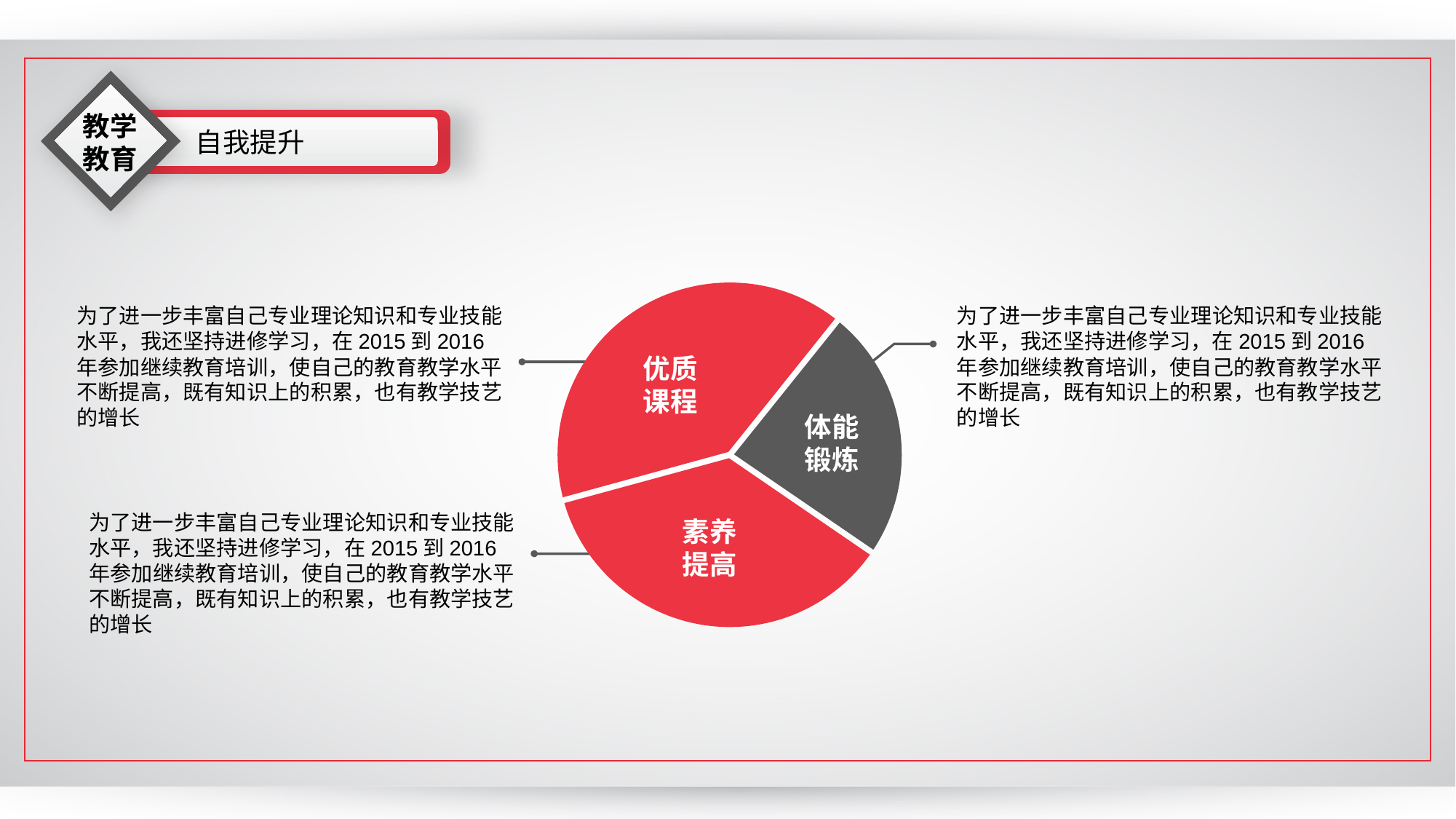

教学教育

自我提升

为了进一步丰富自己专业理论知识和专业技能水平，我还坚持进修学习，在2015到2016年参加继续教育培训，使自己的教育教学水平不断提高，既有知识上的积累，也有教学技艺的增长
为了进一步丰富自己专业理论知识和专业技能水平，我还坚持进修学习，在2015到2016年参加继续教育培训，使自己的教育教学水平不断提高，既有知识上的积累，也有教学技艺的增长

优质课程

体能锻炼

为了进一步丰富自己专业理论知识和专业技能水平，我还坚持进修学习，在2015到2016年参加继续教育培训，使自己的教育教学水平不断提高，既有知识上的积累，也有教学技艺的增长
素养提高